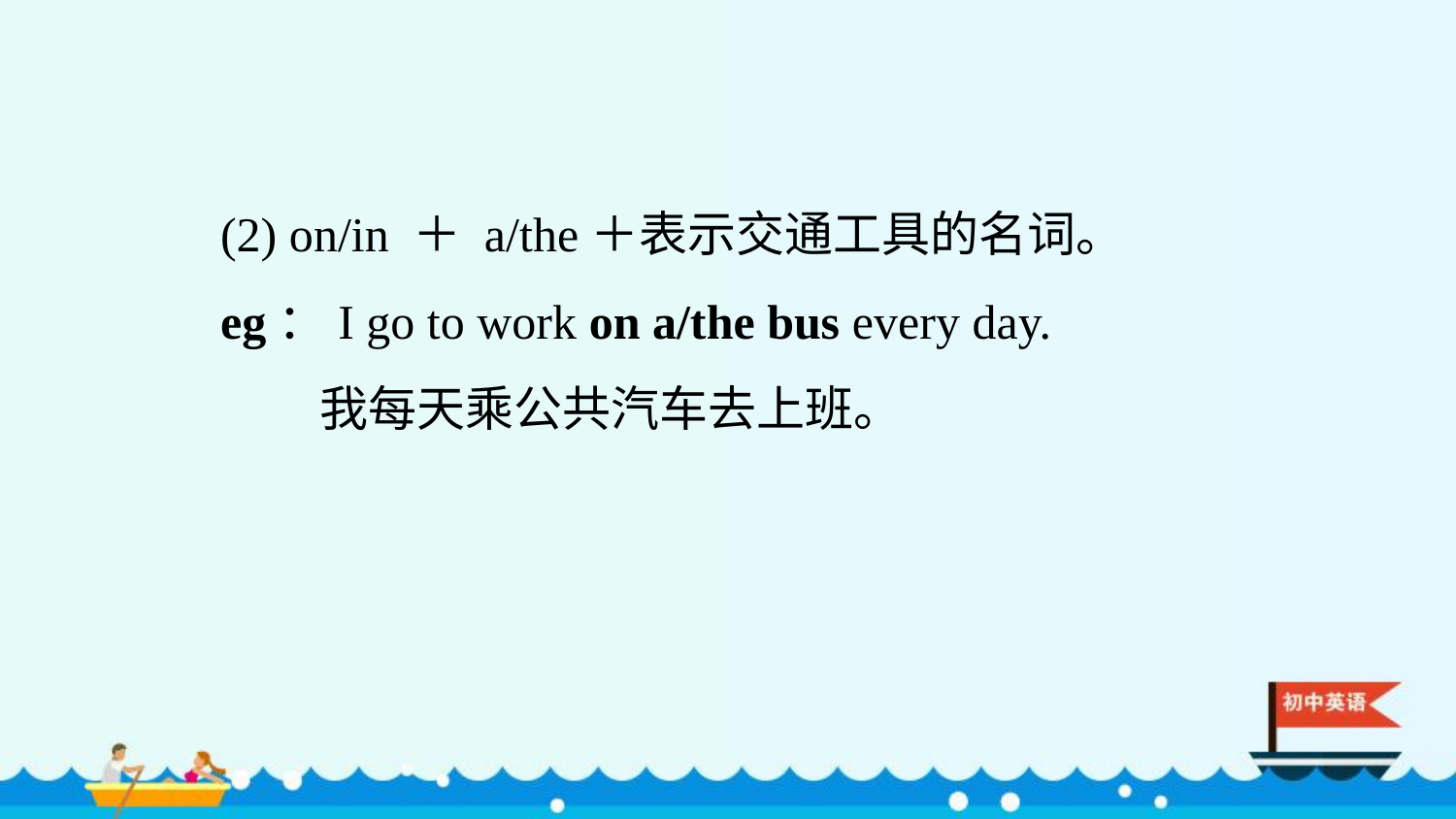

(2) on/in ＋ a/the＋表示交通工具的名词。
eg：I go to work on a/the bus every day.
        我每天乘公共汽车去上班。